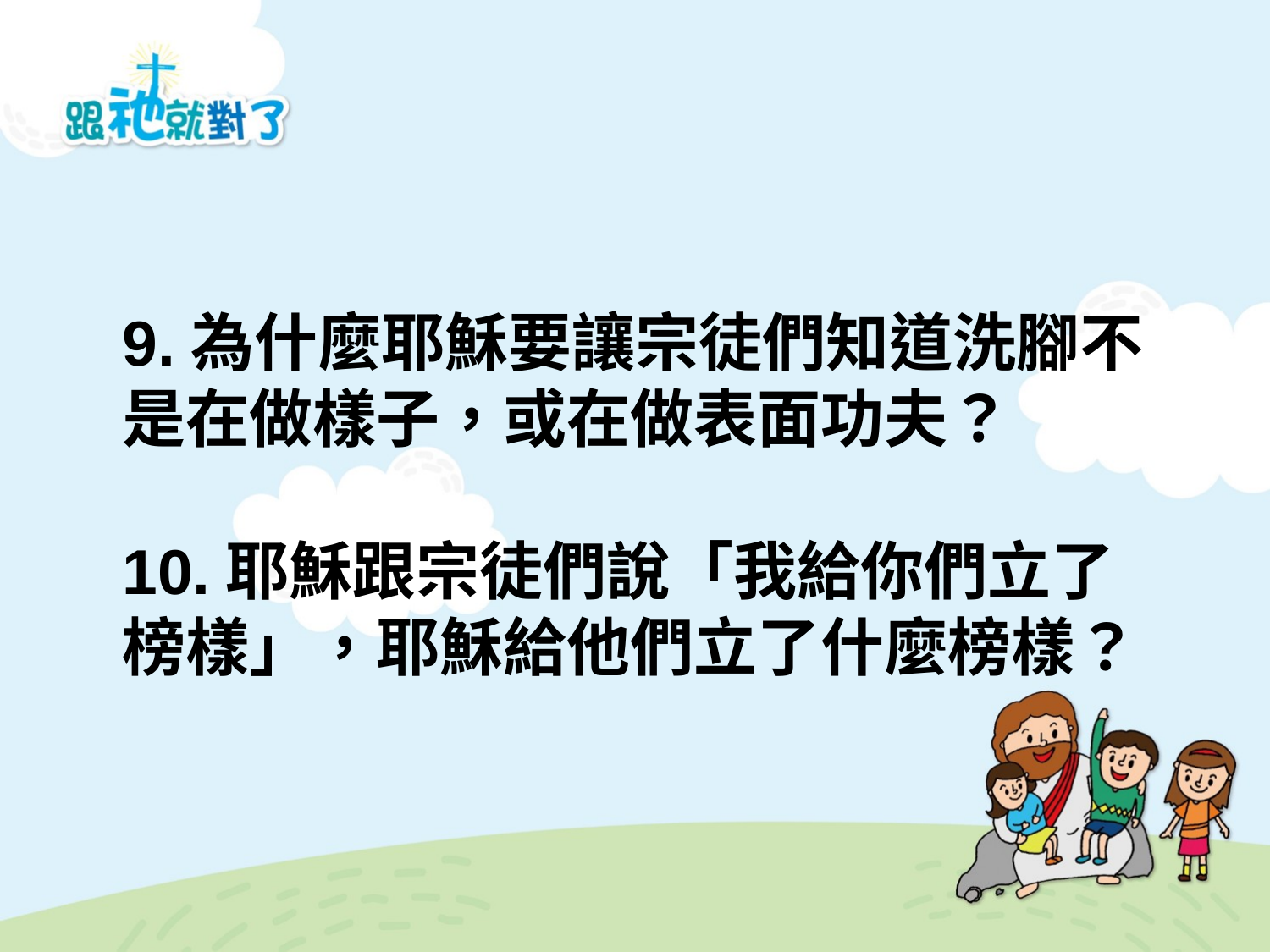

9.為什麼耶穌要讓宗徒們知道洗腳不是在做樣子，或在做表面功夫？

10.耶穌跟宗徒們說「我給你們立了榜樣」，耶穌給他們立了什麼榜樣？